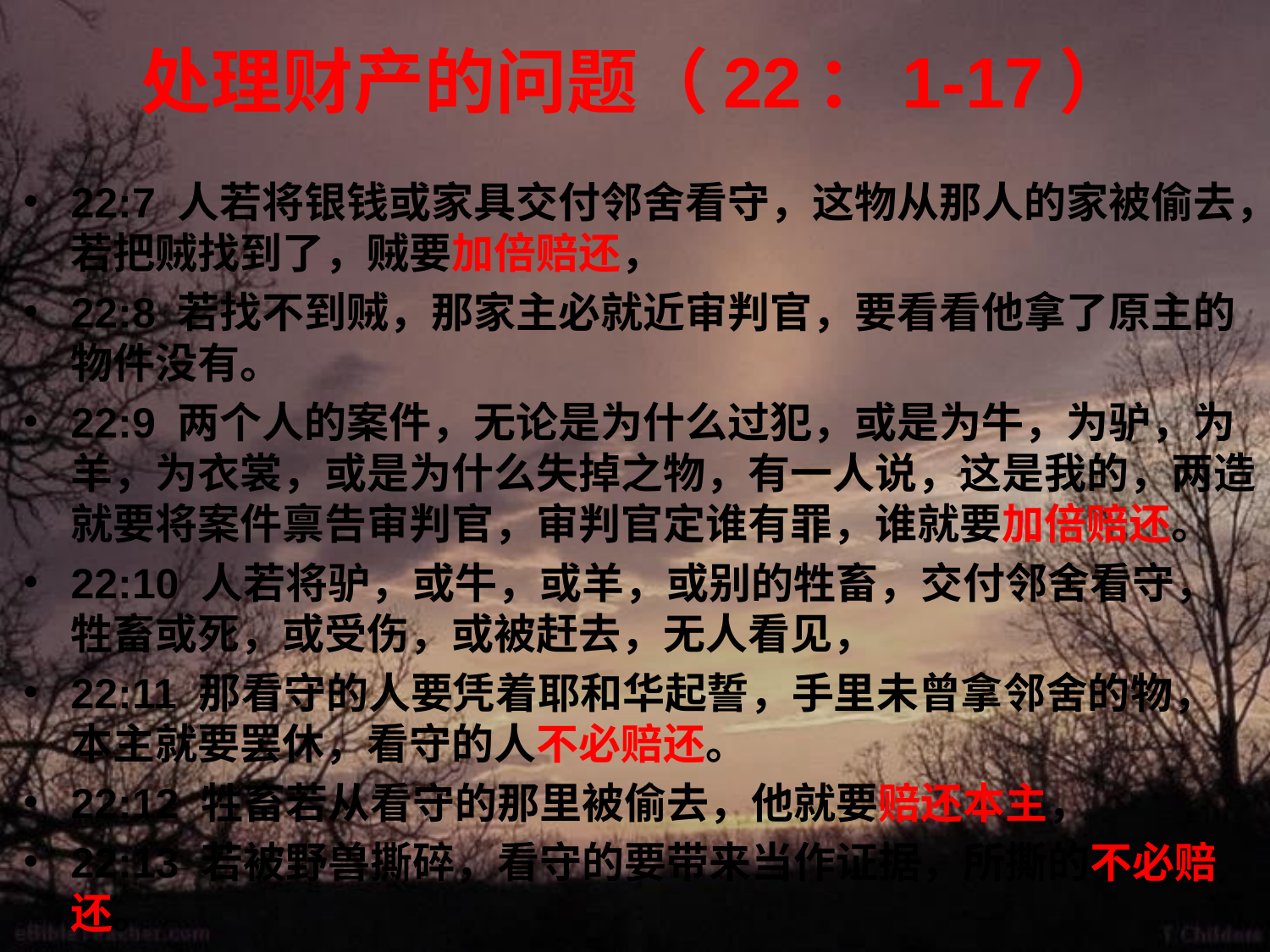

# 处理财产的问题（22：1-17）
22:7 人若将银钱或家具交付邻舍看守，这物从那人的家被偷去，若把贼找到了，贼要加倍赔还，
22:8 若找不到贼，那家主必就近审判官，要看看他拿了原主的物件没有。
22:9 两个人的案件，无论是为什么过犯，或是为牛，为驴，为羊，为衣裳，或是为什么失掉之物，有一人说，这是我的，两造就要将案件禀告审判官，审判官定谁有罪，谁就要加倍赔还。
22:10 人若将驴，或牛，或羊，或别的牲畜，交付邻舍看守，牲畜或死，或受伤，或被赶去，无人看见，
22:11 那看守的人要凭着耶和华起誓，手里未曾拿邻舍的物，本主就要罢休，看守的人不必赔还。
22:12 牲畜若从看守的那里被偷去，他就要赔还本主，
22:13 若被野兽撕碎，看守的要带来当作证据，所撕的不必赔还。